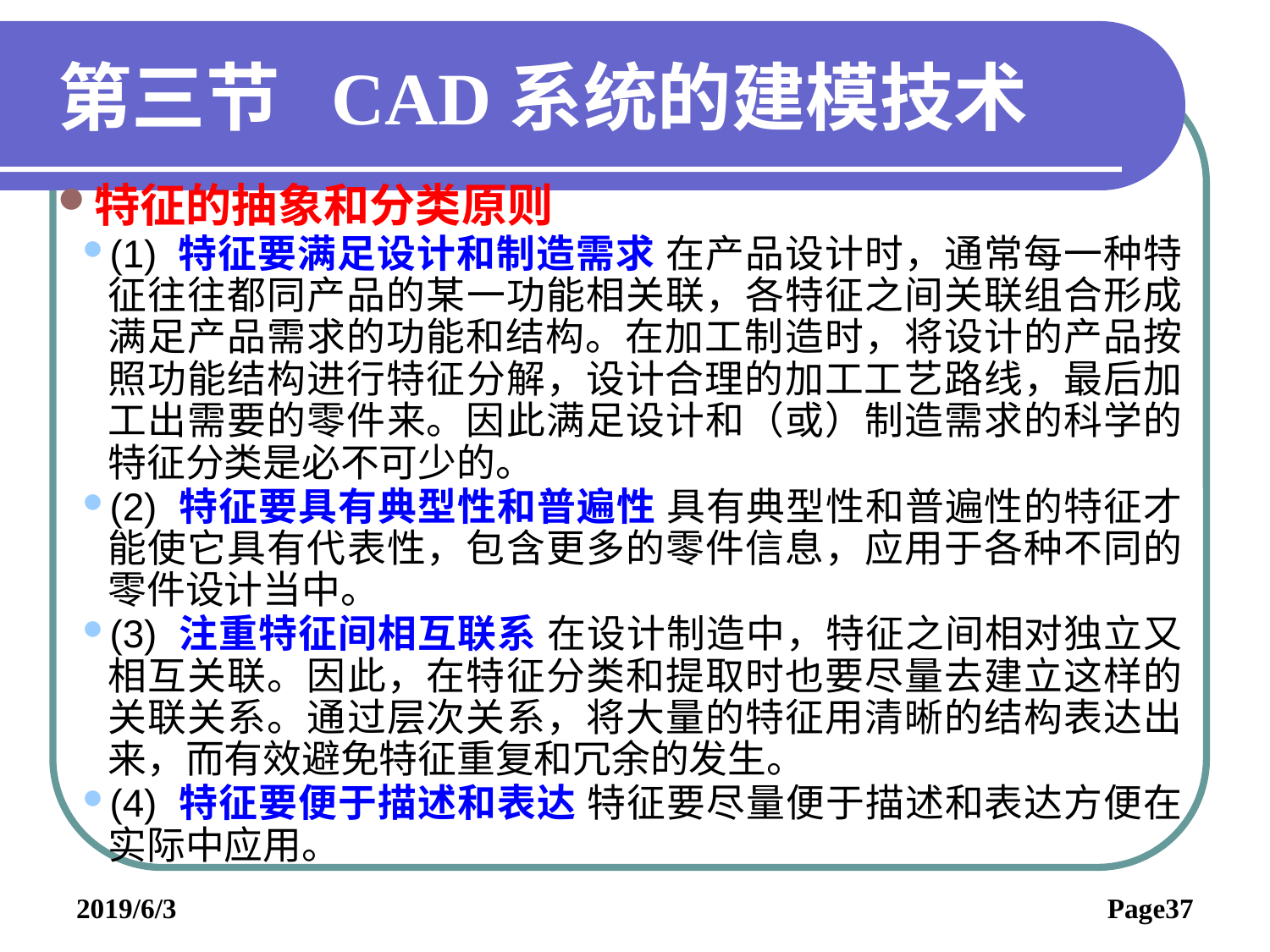

# 第三节  CAD系统的建模技术
特征的抽象和分类原则
(1) 特征要满足设计和制造需求 在产品设计时，通常每一种特征往往都同产品的某一功能相关联，各特征之间关联组合形成满足产品需求的功能和结构。在加工制造时，将设计的产品按照功能结构进行特征分解，设计合理的加工工艺路线，最后加工出需要的零件来。因此满足设计和（或）制造需求的科学的特征分类是必不可少的。
(2) 特征要具有典型性和普遍性 具有典型性和普遍性的特征才能使它具有代表性，包含更多的零件信息，应用于各种不同的零件设计当中。
(3) 注重特征间相互联系 在设计制造中，特征之间相对独立又相互关联。因此，在特征分类和提取时也要尽量去建立这样的关联关系。通过层次关系，将大量的特征用清晰的结构表达出来，而有效避免特征重复和冗余的发生。
(4) 特征要便于描述和表达 特征要尽量便于描述和表达方便在实际中应用。
2019/6/3
Page37